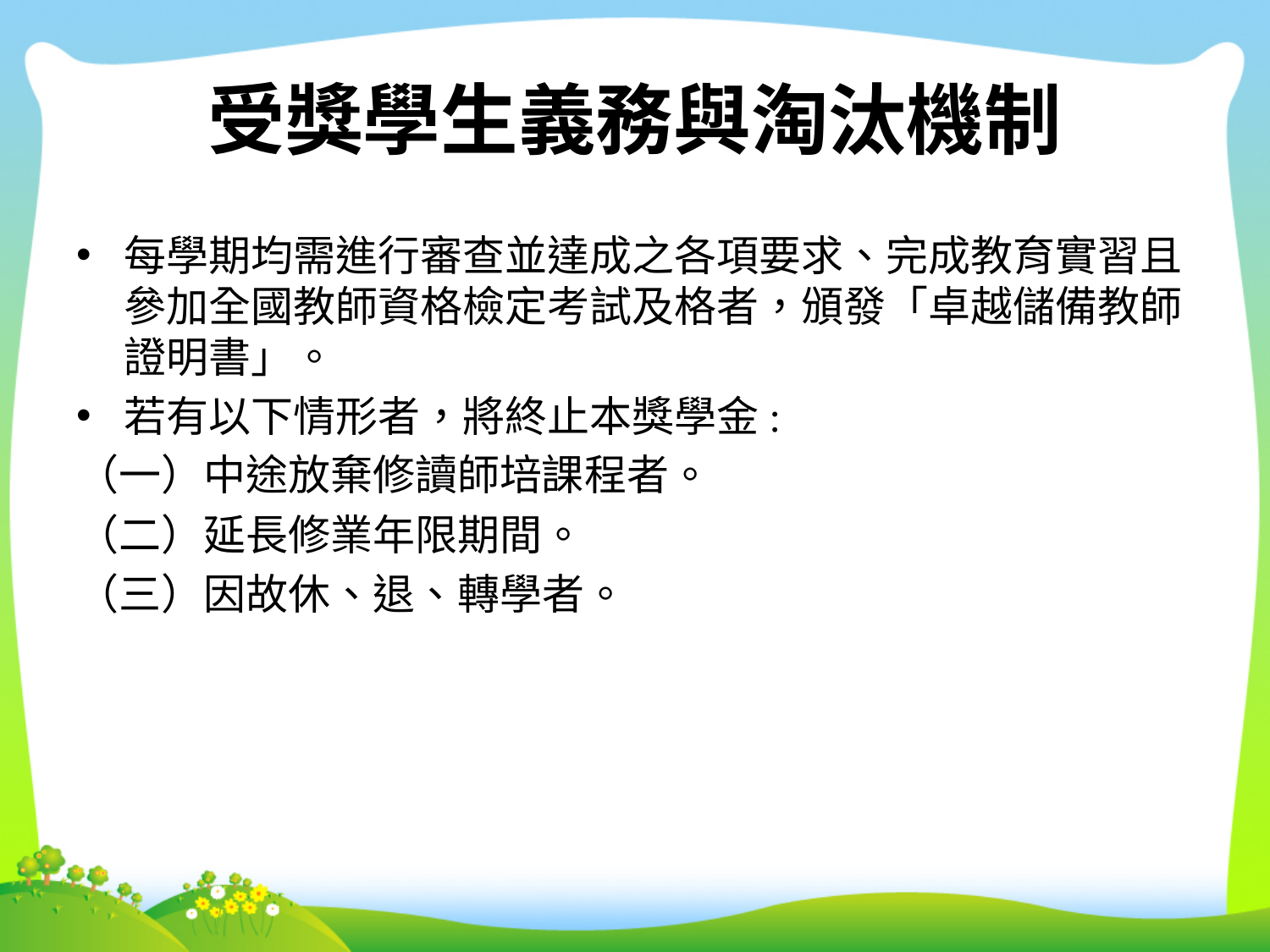

# 受獎學生義務與淘汰機制
每學期均需進行審查並達成之各項要求、完成教育實習且參加全國教師資格檢定考試及格者，頒發「卓越儲備教師證明書」。
若有以下情形者，將終止本獎學金:
（一）中途放棄修讀師培課程者。
（二）延長修業年限期間。
（三）因故休、退、轉學者。